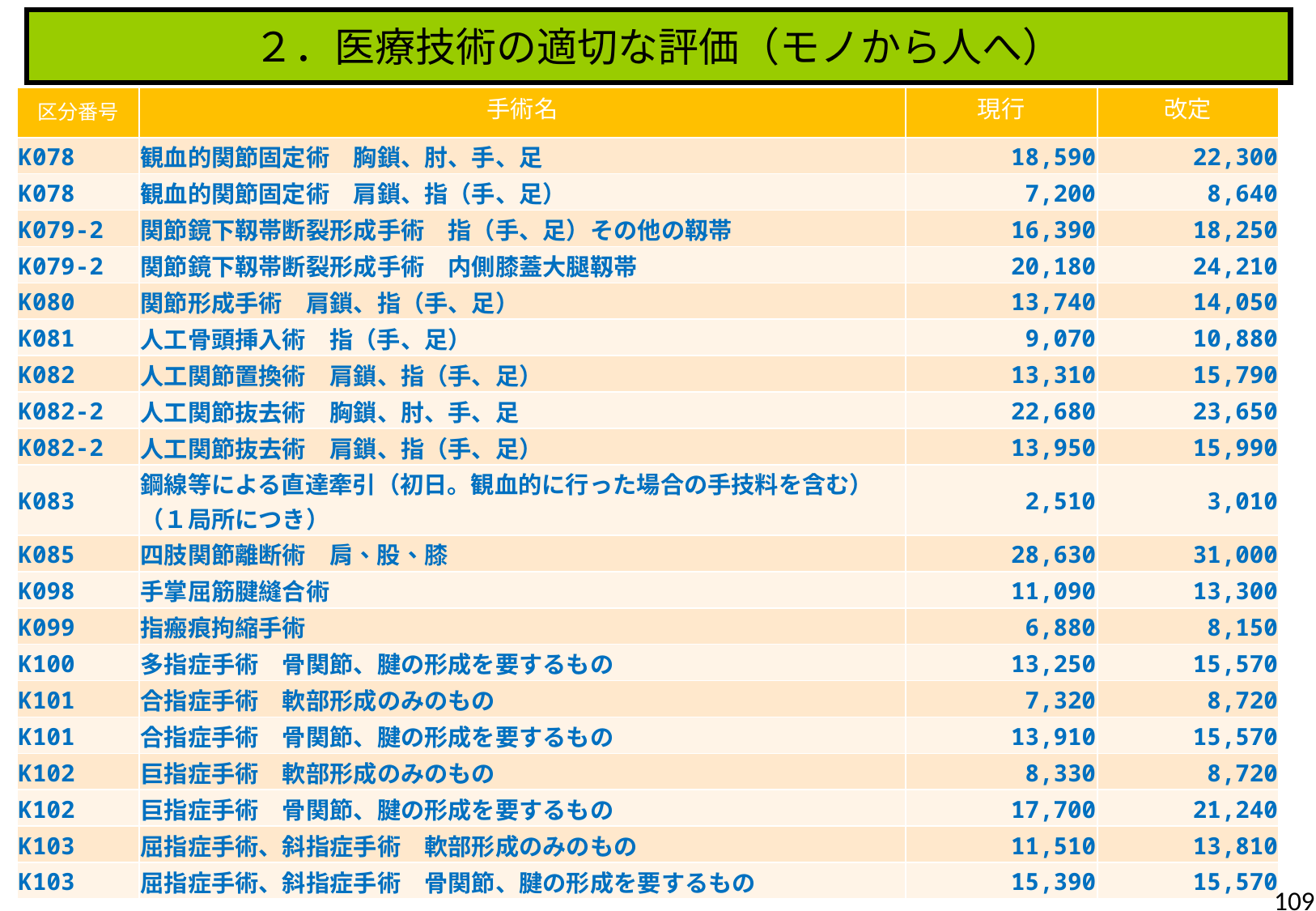

２．医療技術の適切な評価（モノから人へ）
| 区分番号 | 手術名 | 現行 | 改定 |
| --- | --- | --- | --- |
| K078 | 観血的関節固定術　胸鎖、肘、手、足 | 18,590 | 22,300 |
| K078 | 観血的関節固定術　肩鎖、指（手、足） | 7,200 | 8,640 |
| K079-2 | 関節鏡下靱帯断裂形成手術　指（手、足）その他の靱帯 | 16,390 | 18,250 |
| K079-2 | 関節鏡下靱帯断裂形成手術　内側膝蓋大腿靱帯 | 20,180 | 24,210 |
| K080 | 関節形成手術　肩鎖、指（手、足） | 13,740 | 14,050 |
| K081 | 人工骨頭挿入術　指（手、足） | 9,070 | 10,880 |
| K082 | 人工関節置換術　肩鎖、指（手、足） | 13,310 | 15,790 |
| K082-2 | 人工関節抜去術　胸鎖、肘、手、足 | 22,680 | 23,650 |
| K082-2 | 人工関節抜去術　肩鎖、指（手、足） | 13,950 | 15,990 |
| K083 | 鋼線等による直達牽引（初日。観血的に行った場合の手技料を含む）（１局所につき） | 2,510 | 3,010 |
| K085 | 四肢関節離断術　肩、股、膝 | 28,630 | 31,000 |
| K098 | 手掌屈筋腱縫合術 | 11,090 | 13,300 |
| K099 | 指瘢痕拘縮手術 | 6,880 | 8,150 |
| K100 | 多指症手術　骨関節、腱の形成を要するもの | 13,250 | 15,570 |
| K101 | 合指症手術　軟部形成のみのもの | 7,320 | 8,720 |
| K101 | 合指症手術　骨関節、腱の形成を要するもの | 13,910 | 15,570 |
| K102 | 巨指症手術　軟部形成のみのもの | 8,330 | 8,720 |
| K102 | 巨指症手術　骨関節、腱の形成を要するもの | 17,700 | 21,240 |
| K103 | 屈指症手術、斜指症手術　軟部形成のみのもの | 11,510 | 13,810 |
| K103 | 屈指症手術、斜指症手術　骨関節、腱の形成を要するもの | 15,390 | 15,570 |
109